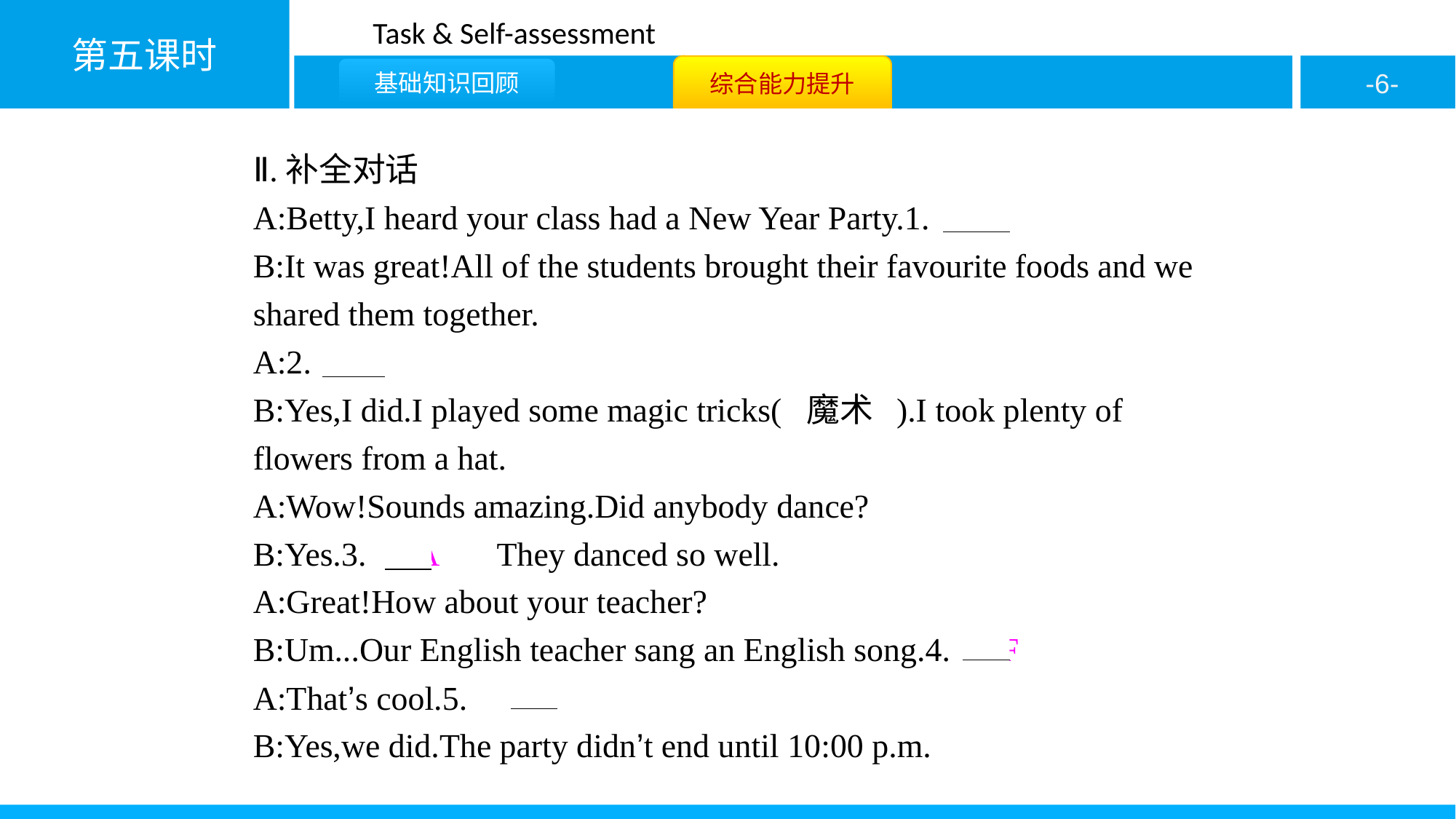

Ⅱ.补全对话
A:Betty,I heard your class had a New Year Party.1.　G
B:It was great!All of the students brought their favourite foods and we shared them together.
A:2.　C
B:Yes,I did.I played some magic tricks(  魔术  ).I took plenty of flowers from a hat.
A:Wow!Sounds amazing.Did anybody dance?
B:Yes.3.　A　 They danced so well.
A:Great!How about your teacher?
B:Um...Our English teacher sang an English song.4.　F
A:That’s cool.5.　D
B:Yes,we did.The party didn’t end until 10:00 p.m.